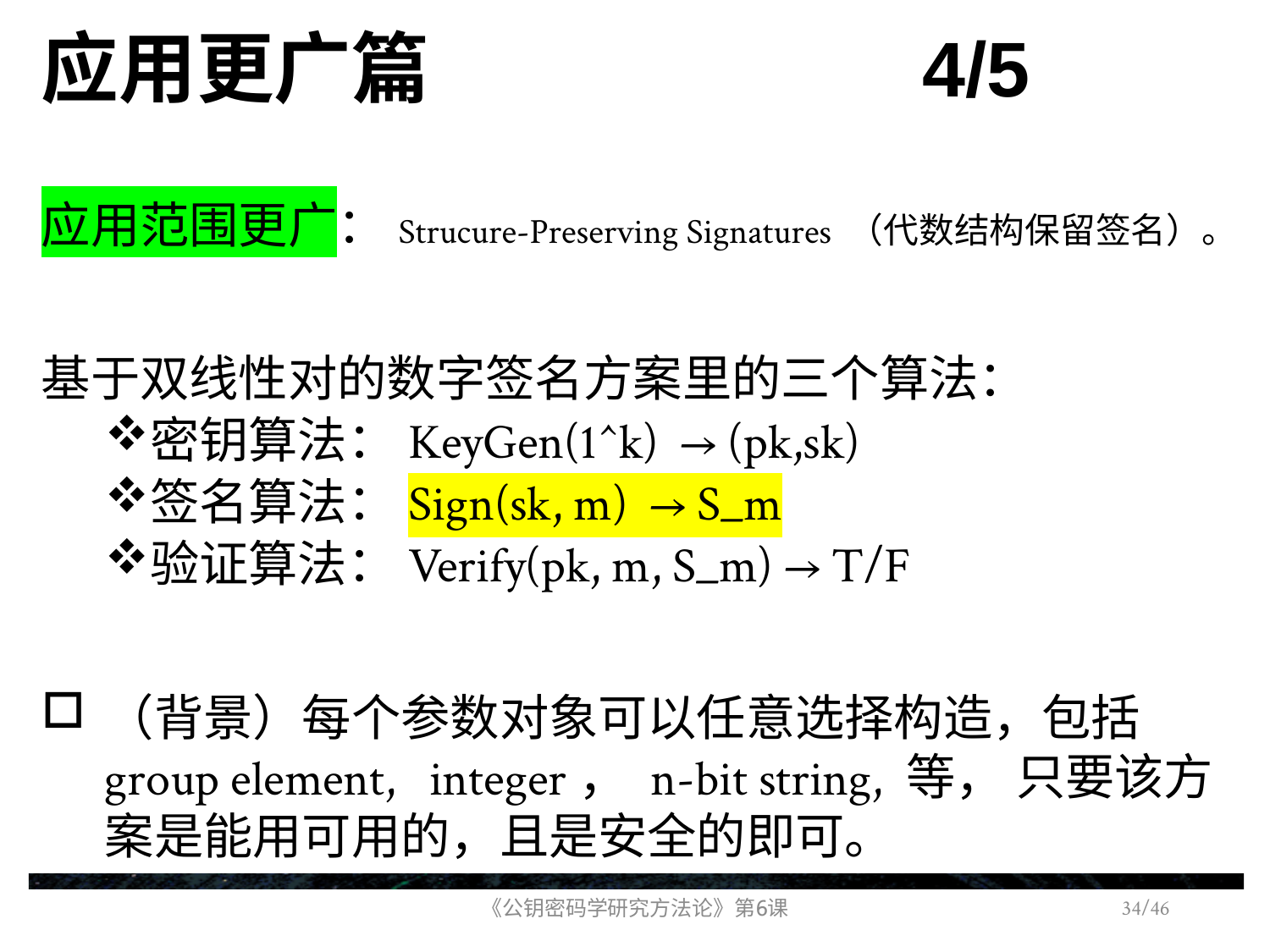

# 应用更广篇                           4/5
应用范围更广：Strucure-Preserving Signatures （代数结构保留签名）。

基于双线性对的数字签名方案里的三个算法：
密钥算法：KeyGen(1^k)  → (pk,sk)
签名算法：Sign(sk, m)  → S_m
验证算法：Verify(pk, m, S_m) → T/F

（背景）每个参数对象可以任意选择构造，包括group element,   integer， n-bit string, 等， 只要该方案是能用可用的，且是安全的即可。
《公钥密码学研究方法论》第6课
34/46